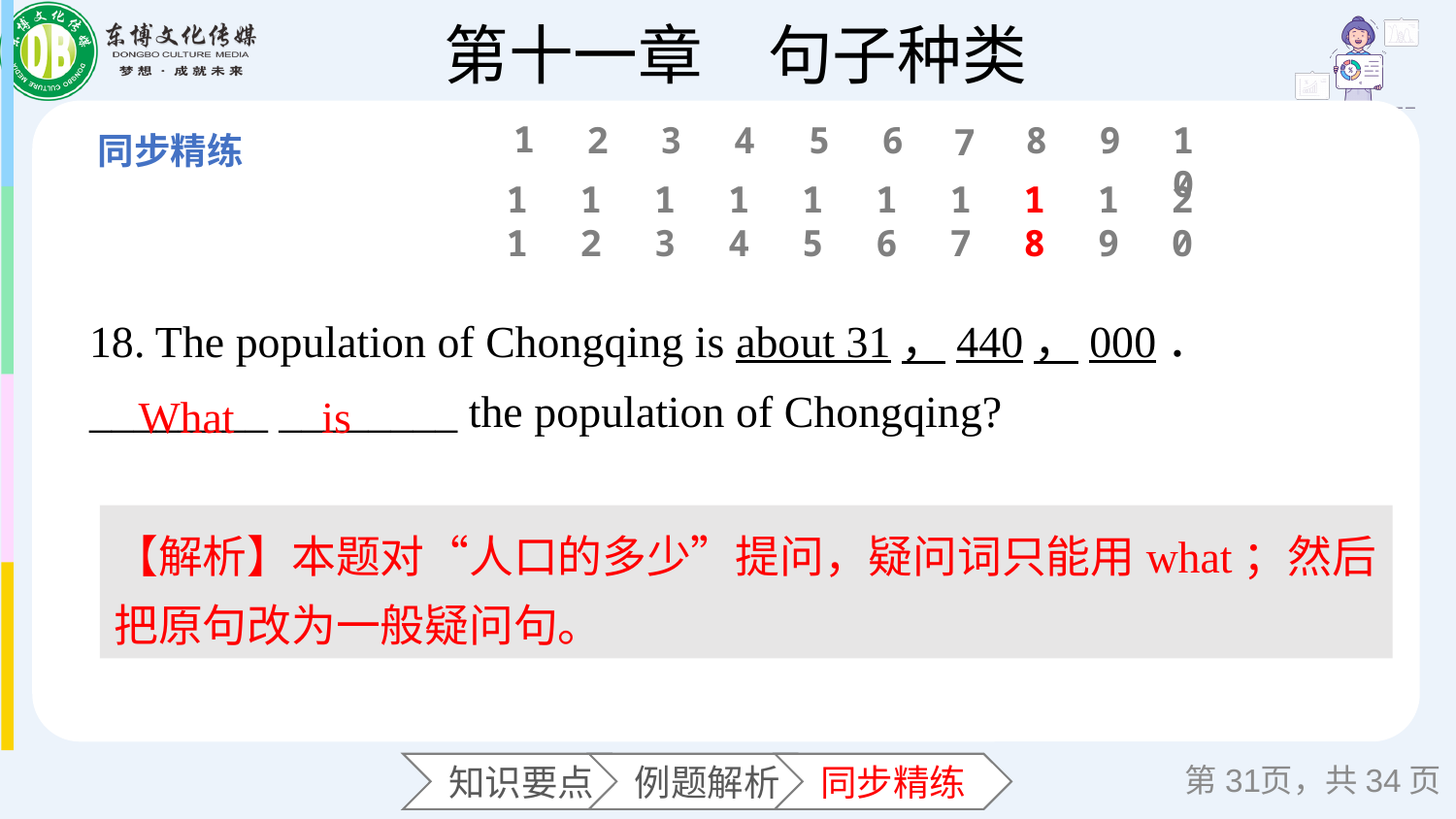

1
6
2
3
4
5
8
9
10
7
11
12
13
14
15
16
17
18
19
20

18. The population of Chongqing is about 31，440，000．
________ ________ the population of Chongqing?
What
is
【解析】本题对“人口的多少”提问，疑问词只能用what；然后把原句改为一般疑问句。
第31页，共34页